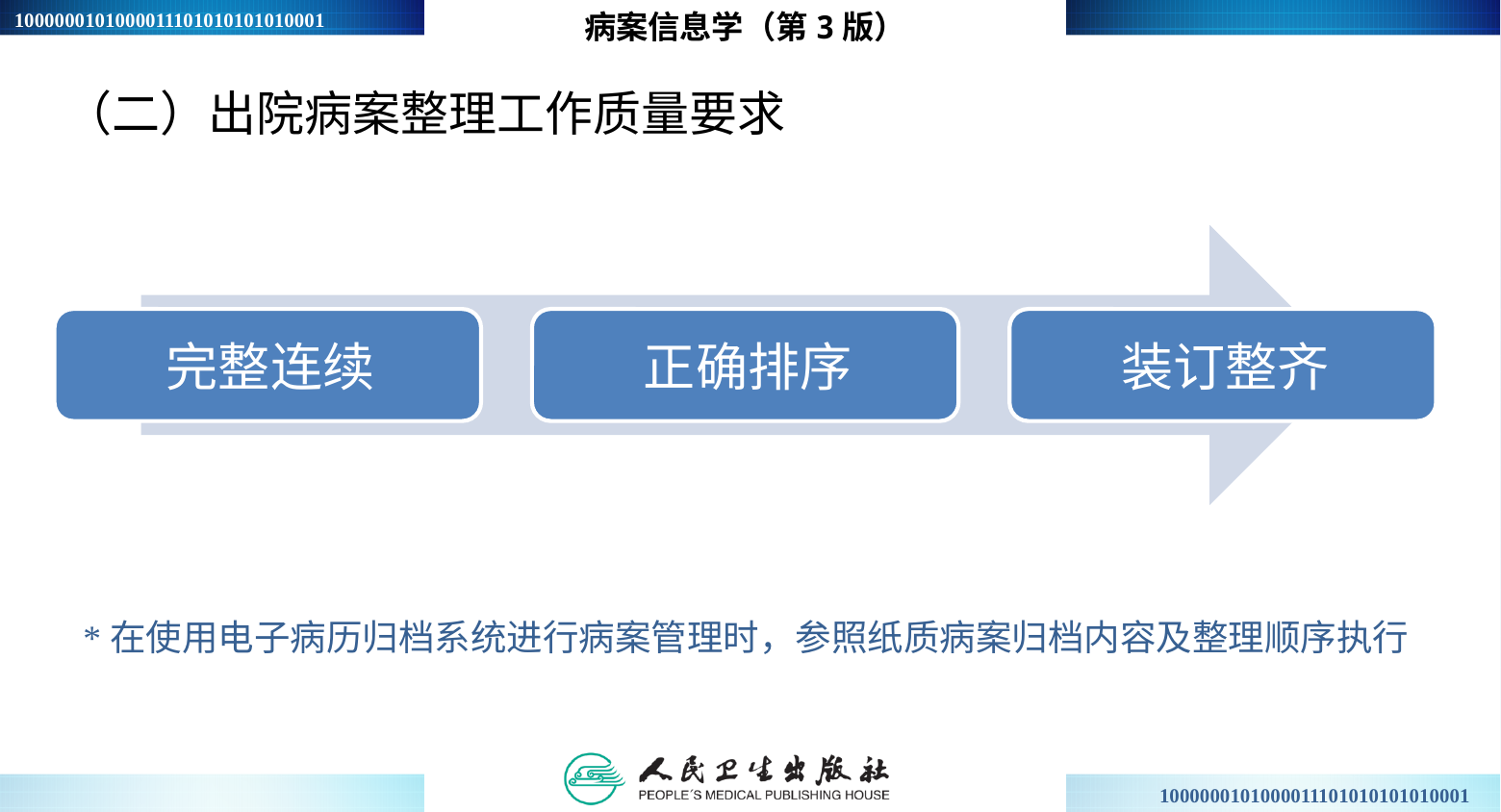

病案信息学（第3版）
（二）出院病案整理工作质量要求
完整连续
正确排序
装订整齐
*在使用电子病历归档系统进行病案管理时，参照纸质病案归档内容及整理顺序执行